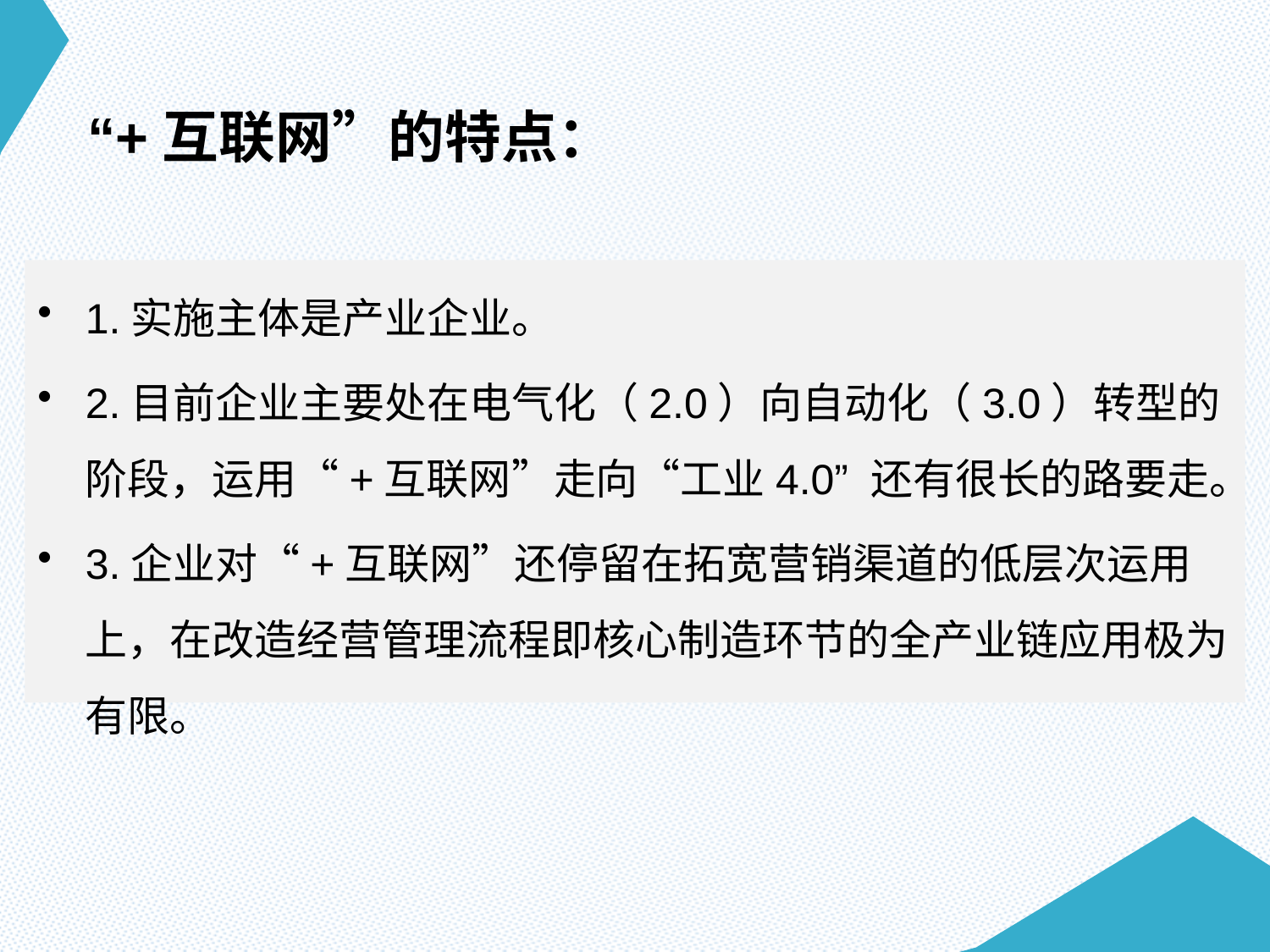

“+互联网”的特点：
1.实施主体是产业企业。
2.目前企业主要处在电气化（2.0）向自动化（3.0）转型的阶段，运用“+互联网”走向“工业4.0” 还有很长的路要走。
3.企业对“+互联网”还停留在拓宽营销渠道的低层次运用上，在改造经营管理流程即核心制造环节的全产业链应用极为有限。